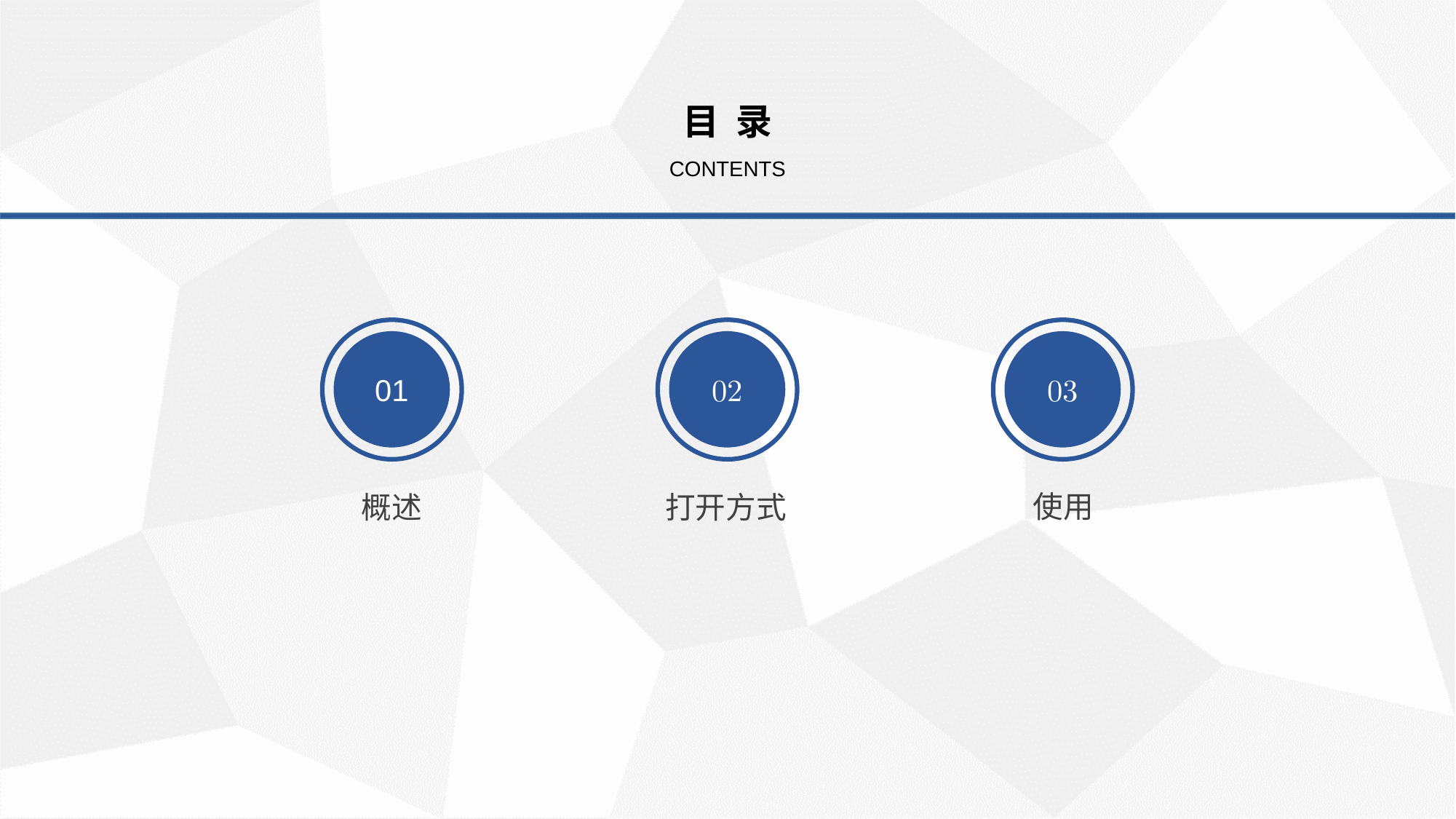

目  录
CONTENTS

01

02

03
使用
概述
打开方式